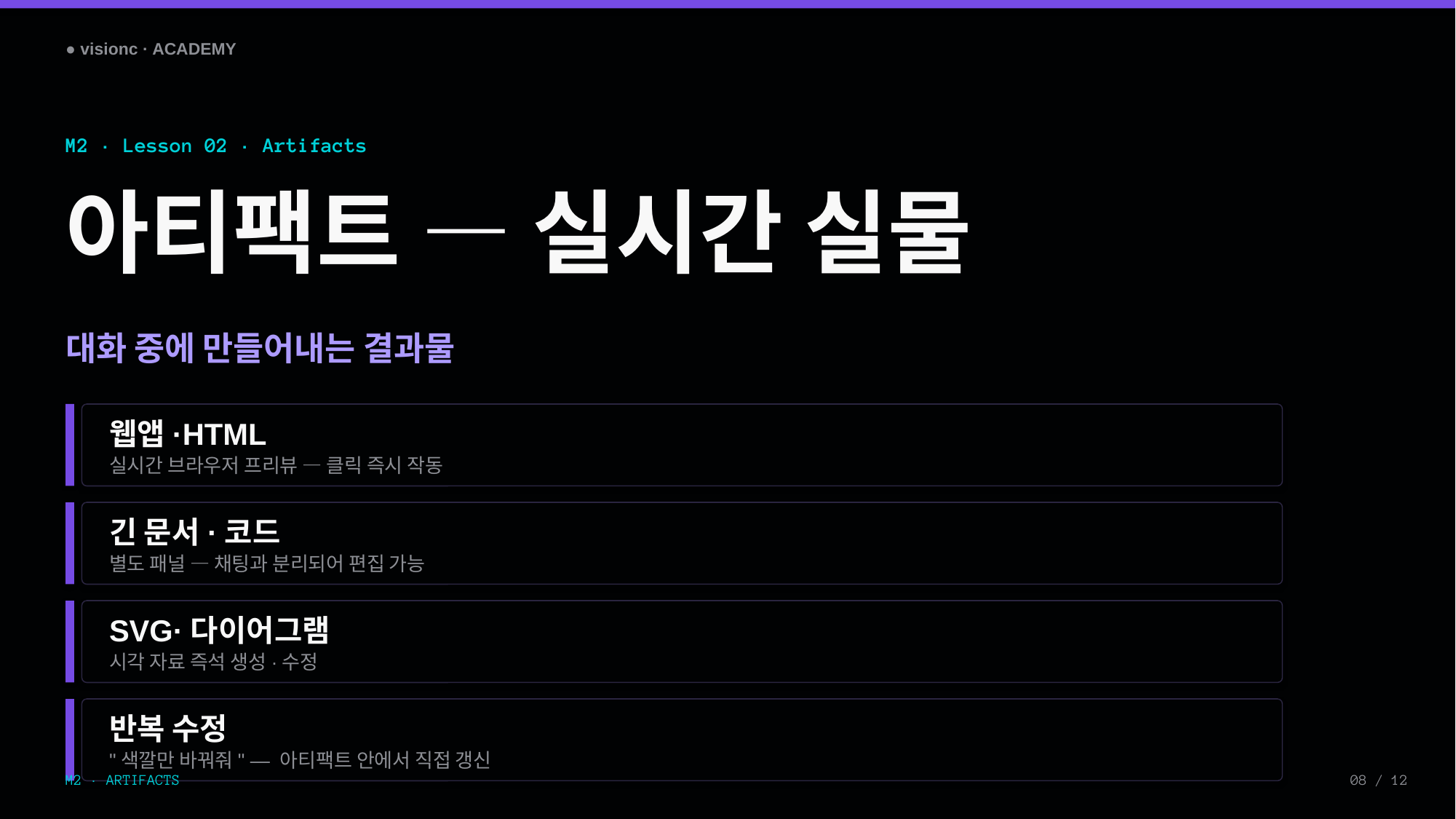

● visionc · ACADEMY
M2 · Lesson 02 · Artifacts
아티팩트 — 실시간 실물
대화 중에 만들어내는 결과물

웹앱·HTML
실시간 브라우저 프리뷰 — 클릭 즉시 작동

긴 문서·코드
별도 패널 — 채팅과 분리되어 편집 가능

SVG·다이어그램
시각 자료 즉석 생성·수정

반복 수정
"색깔만 바꿔줘" — 아티팩트 안에서 직접 갱신
M2 · ARTIFACTS
08 / 12